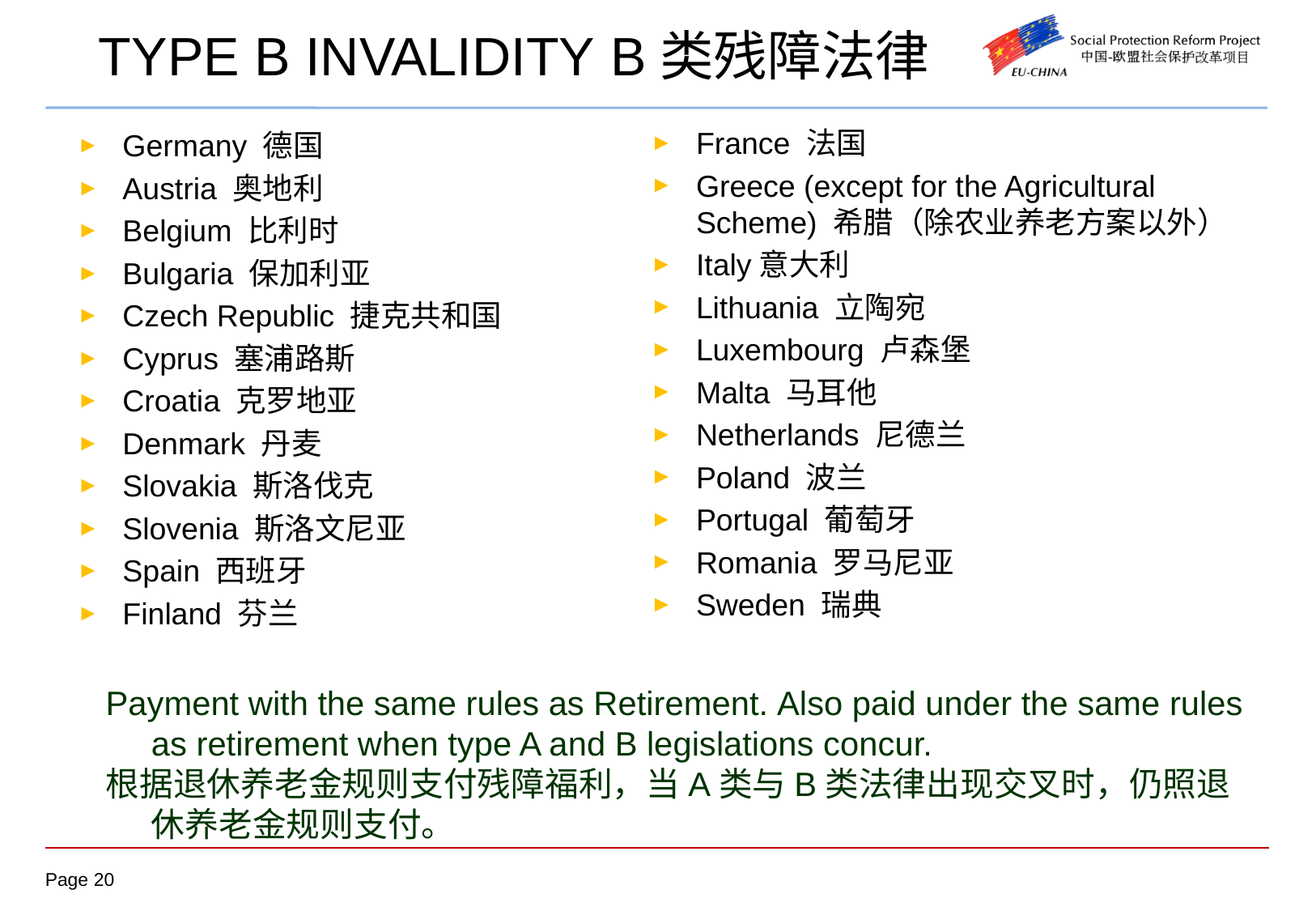

# TYPE B INVALIDITY B类残障法律

France 法国
Greece (except for the Agricultural Scheme) 希腊（除农业养老方案以外）
Italy意大利
Lithuania 立陶宛
Luxembourg 卢森堡
Malta 马耳他
Netherlands 尼德兰
Poland 波兰
Portugal 葡萄牙
Romania 罗马尼亚
Sweden 瑞典

Germany 德国
Austria 奥地利
Belgium 比利时
Bulgaria 保加利亚
Czech Republic 捷克共和国
Cyprus 塞浦路斯
Croatia 克罗地亚
Denmark 丹麦
Slovakia 斯洛伐克
Slovenia 斯洛文尼亚
Spain 西班牙
Finland 芬兰

Payment with the same rules as Retirement. Also paid under the same rules as retirement when type A and B legislations concur.
根据退休养老金规则支付残障福利，当A类与B类法律出现交叉时，仍照退休养老金规则支付。